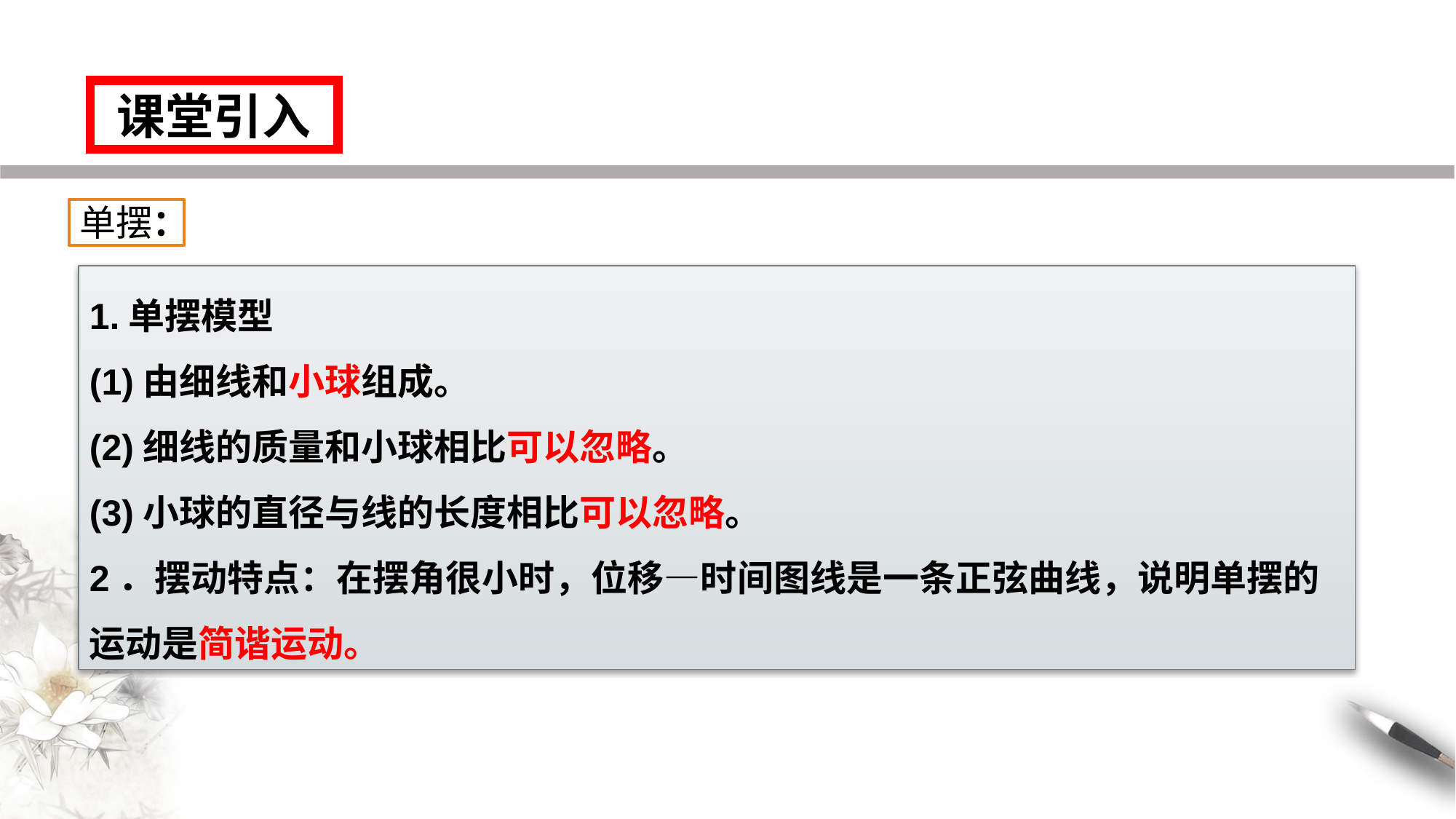

课堂引入
掌握简谐运动振幅的物理意义。

单摆：
1.单摆模型
(1)由细线和小球组成。
(2)细线的质量和小球相比可以忽略。
(3)小球的直径与线的长度相比可以忽略。
2．摆动特点：在摆角很小时，位移—时间图线是一条正弦曲线，说明单摆的运动是简谐运动。